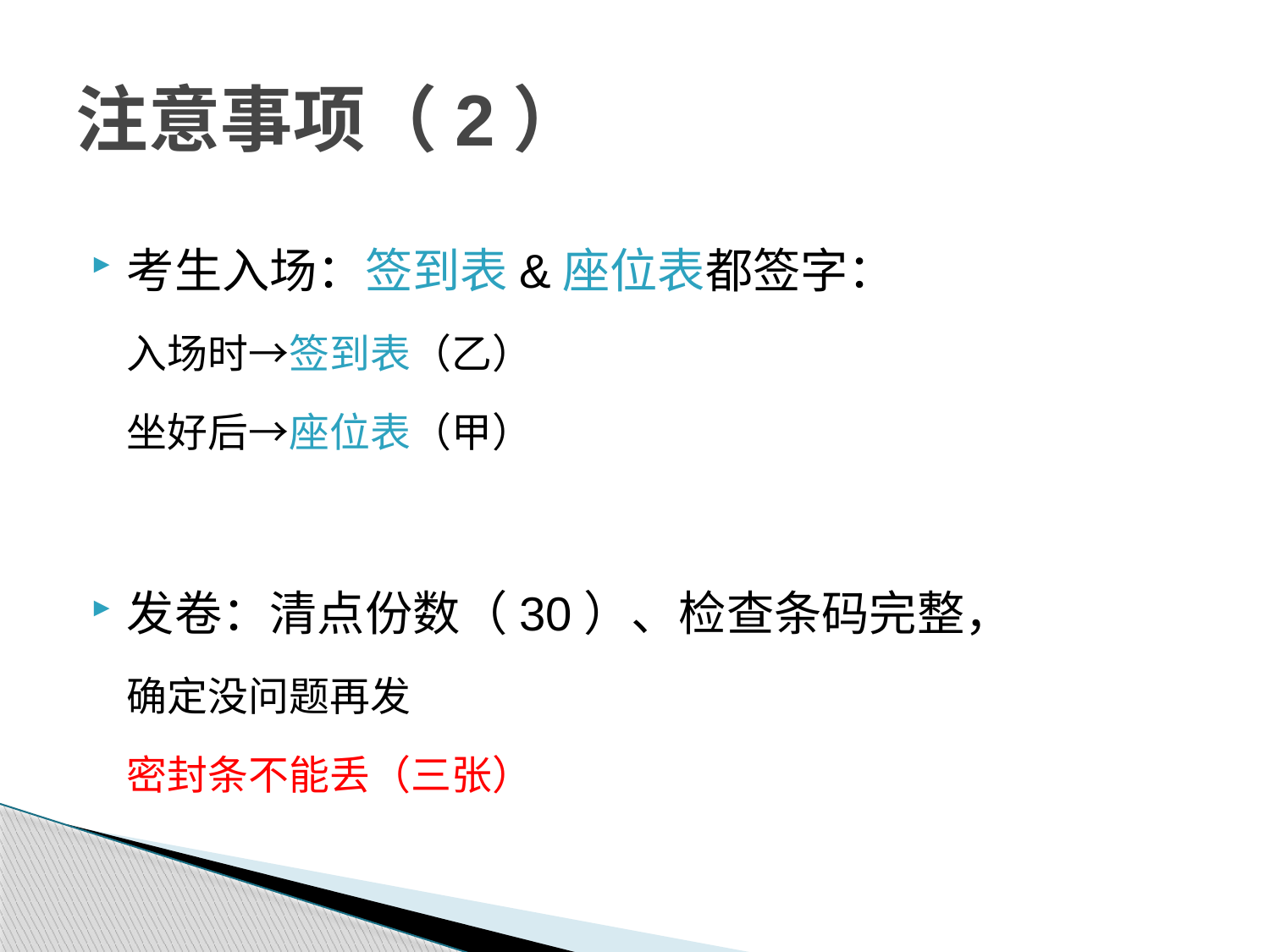

# 注意事项（2）
考生入场：签到表&座位表都签字：
入场时→签到表（乙）
坐好后→座位表（甲）

发卷：清点份数（30）、检查条码完整，
确定没问题再发
密封条不能丢（三张）